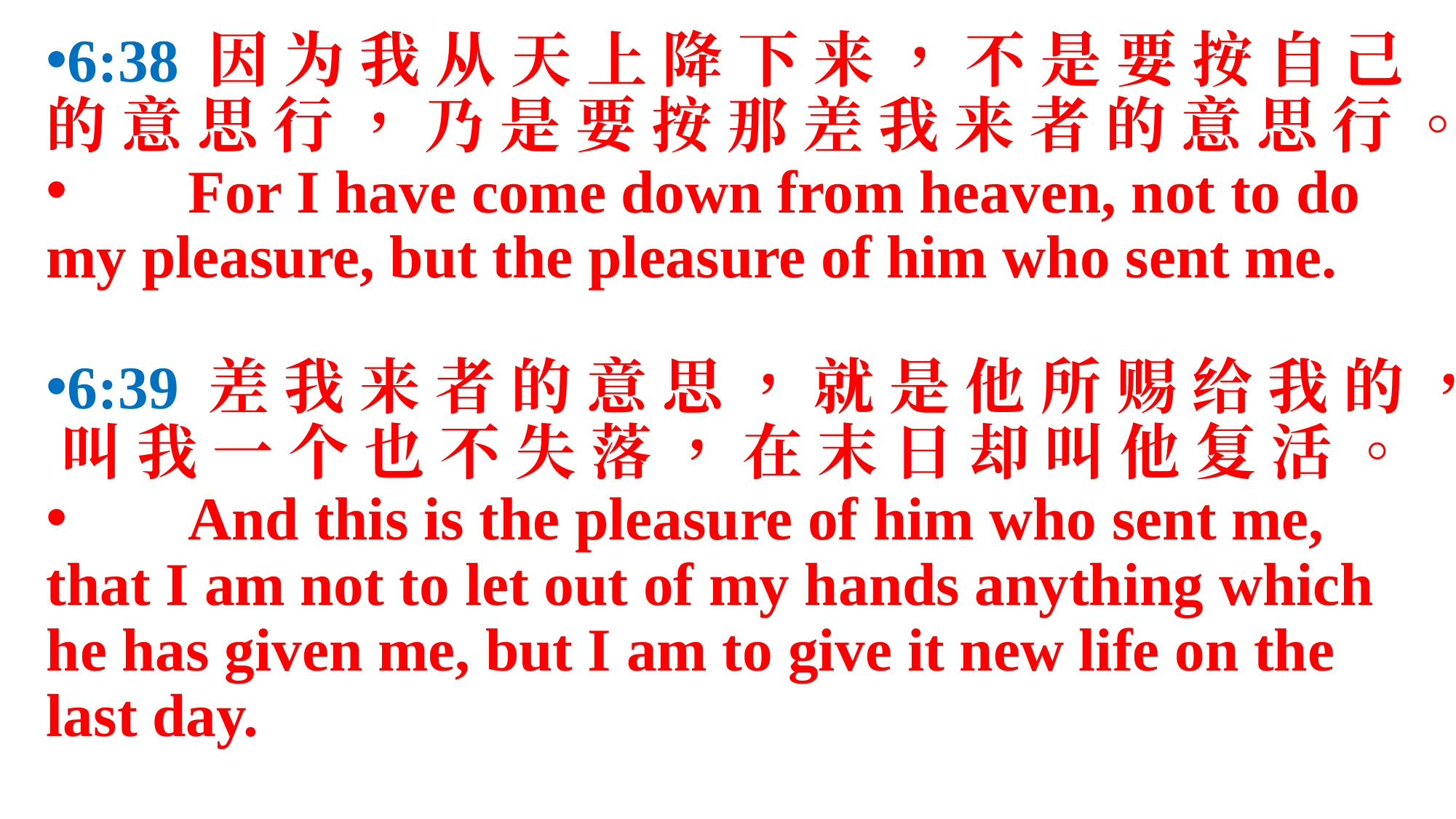

6:38 因 为 我 从 天 上 降 下 来 ， 不 是 要 按 自 己 的 意 思 行 ， 乃 是 要 按 那 差 我 来 者 的 意 思 行 。
        For I have come down from heaven, not to do my pleasure, but the pleasure of him who sent me.

6:39 差 我 来 者 的 意 思 ， 就 是 他 所 赐 给 我 的 ， 叫 我 一 个 也 不 失 落 ， 在 末 日 却 叫 他 复 活 。
        And this is the pleasure of him who sent me, that I am not to let out of my hands anything which he has given me, but I am to give it new life on the last day.